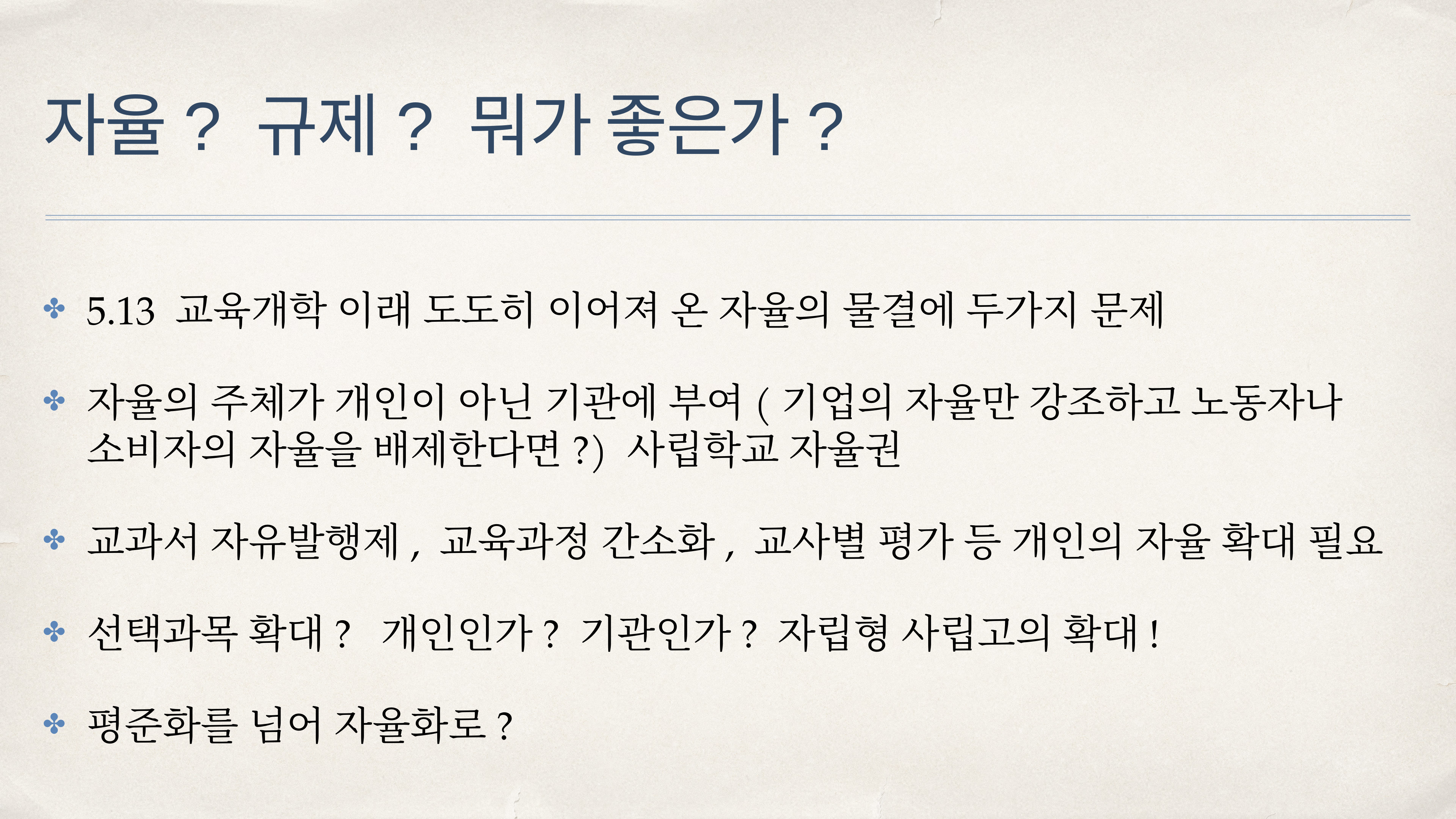

# 자율? 규제? 뭐가 좋은가?
5.13 교육개학 이래 도도히 이어져 온 자율의 물결에 두가지 문제
자율의 주체가 개인이 아닌 기관에 부여(기업의 자율만 강조하고 노동자나 소비자의 자율을 배제한다면?) 사립학교 자율권
교과서 자유발행제, 교육과정 간소화, 교사별 평가 등 개인의 자율 확대 필요
선택과목 확대?  개인인가? 기관인가? 자립형 사립고의 확대!
평준화를 넘어 자율화로?